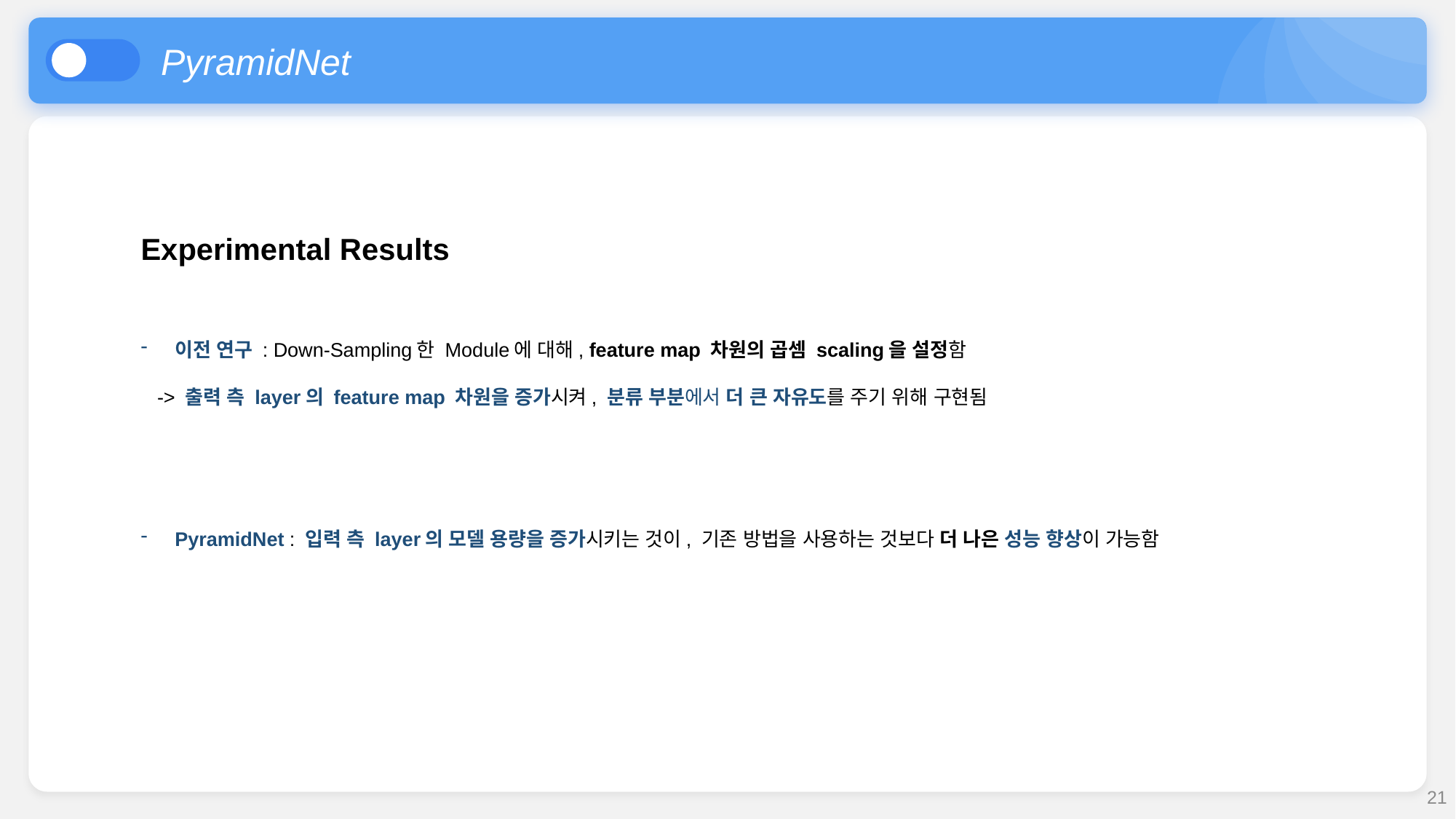

PyramidNet

Experimental Results

이전 연구 : Down-Sampling한 Module에 대해, feature map 차원의 곱셈 scaling을 설정함
   -> 출력 측 layer의 feature map 차원을 증가시켜, 분류 부분에서 더 큰 자유도를 주기 위해 구현됨

PyramidNet : 입력 측 layer의 모델 용량을 증가시키는 것이, 기존 방법을 사용하는 것보다 더 나은 성능 향상이 가능함

21